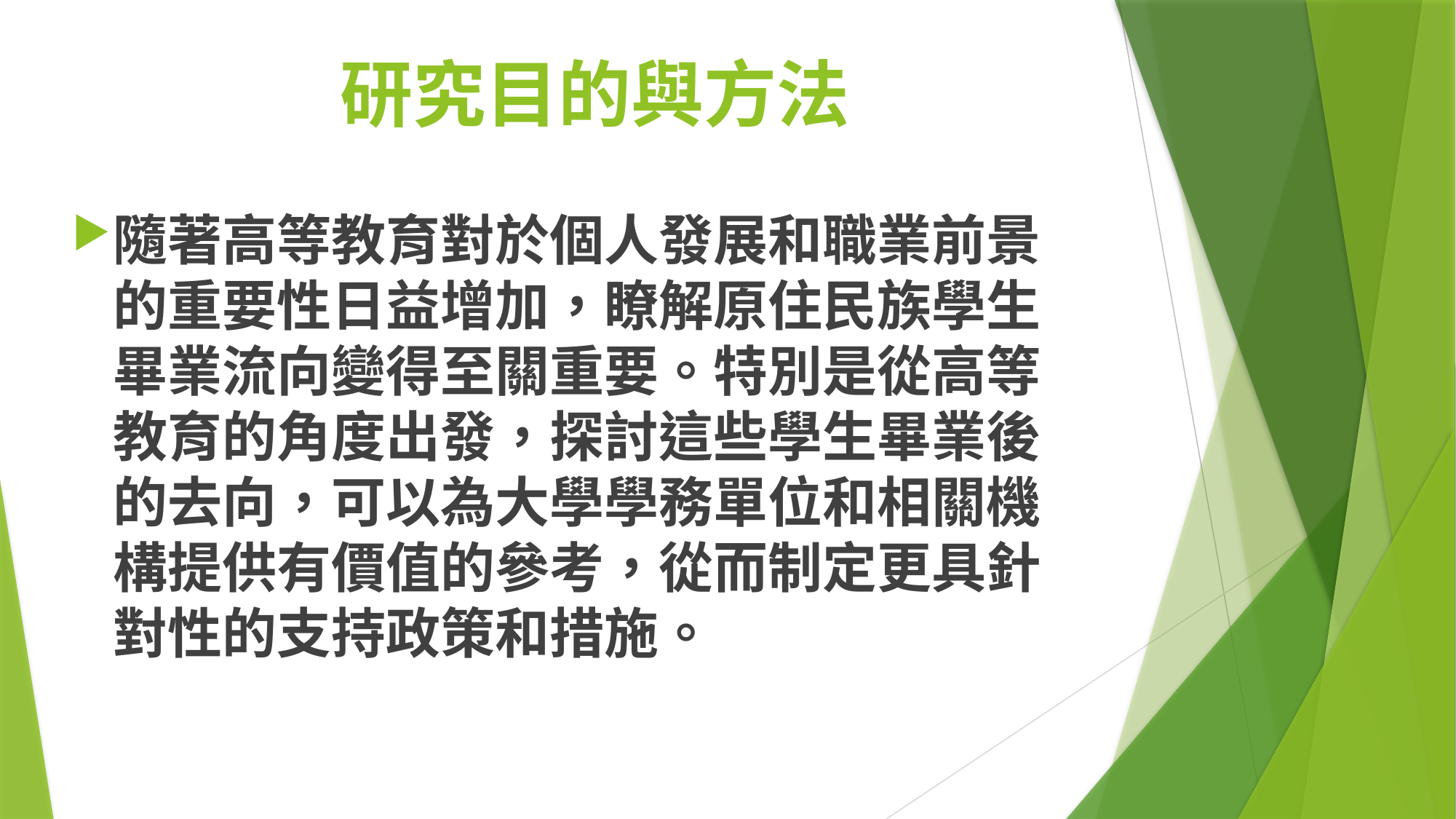

# 研究目的與方法
隨著高等教育對於個人發展和職業前景的重要性日益增加，瞭解原住民族學生畢業流向變得至關重要。特別是從高等教育的角度出發，探討這些學生畢業後的去向，可以為大學學務單位和相關機構提供有價值的參考，從而制定更具針對性的支持政策和措施。